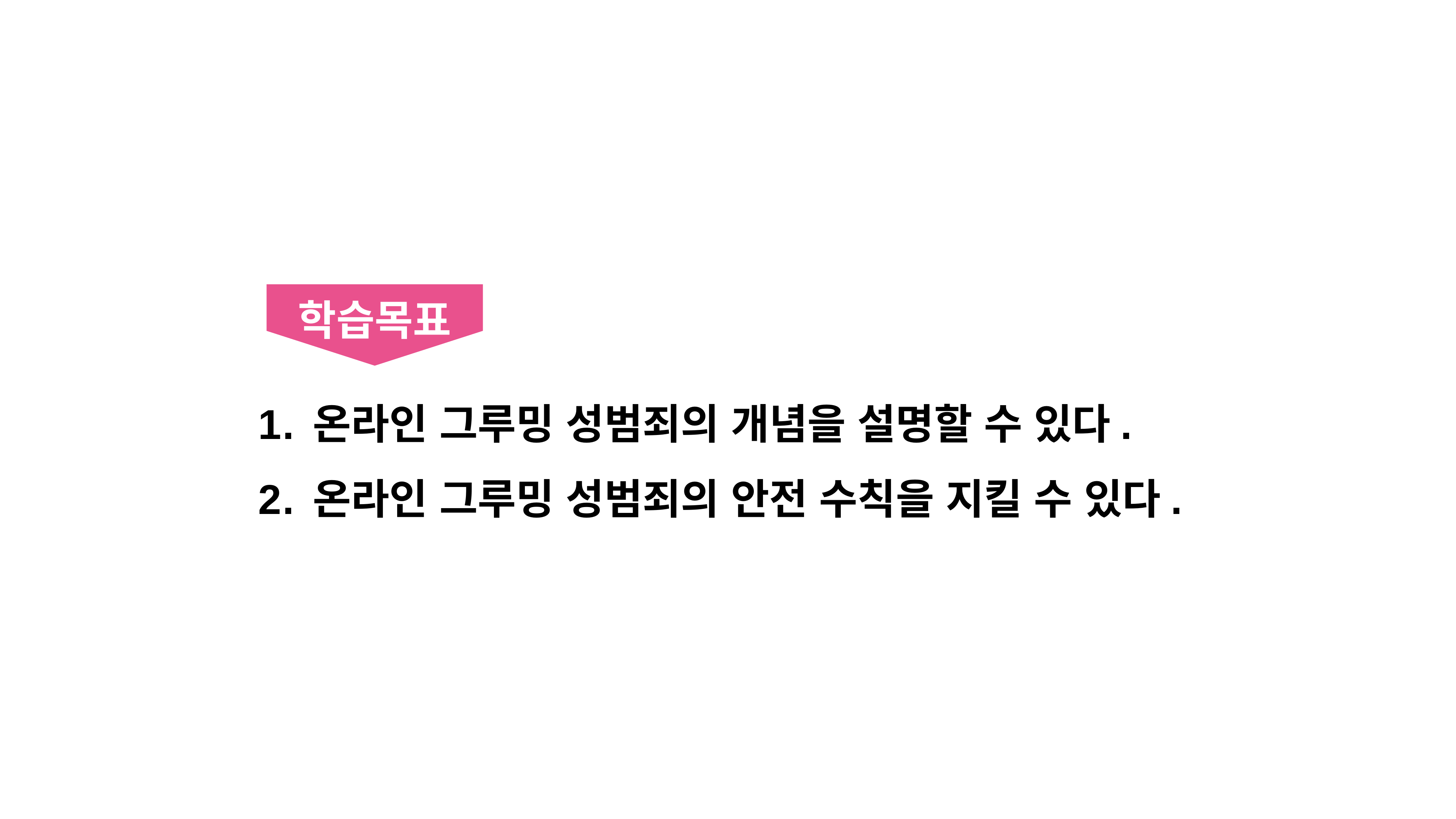

학습목표
온라인 그루밍 성범죄의 개념을 설명할 수 있다.
온라인 그루밍 성범죄의 안전 수칙을 지킬 수 있다.